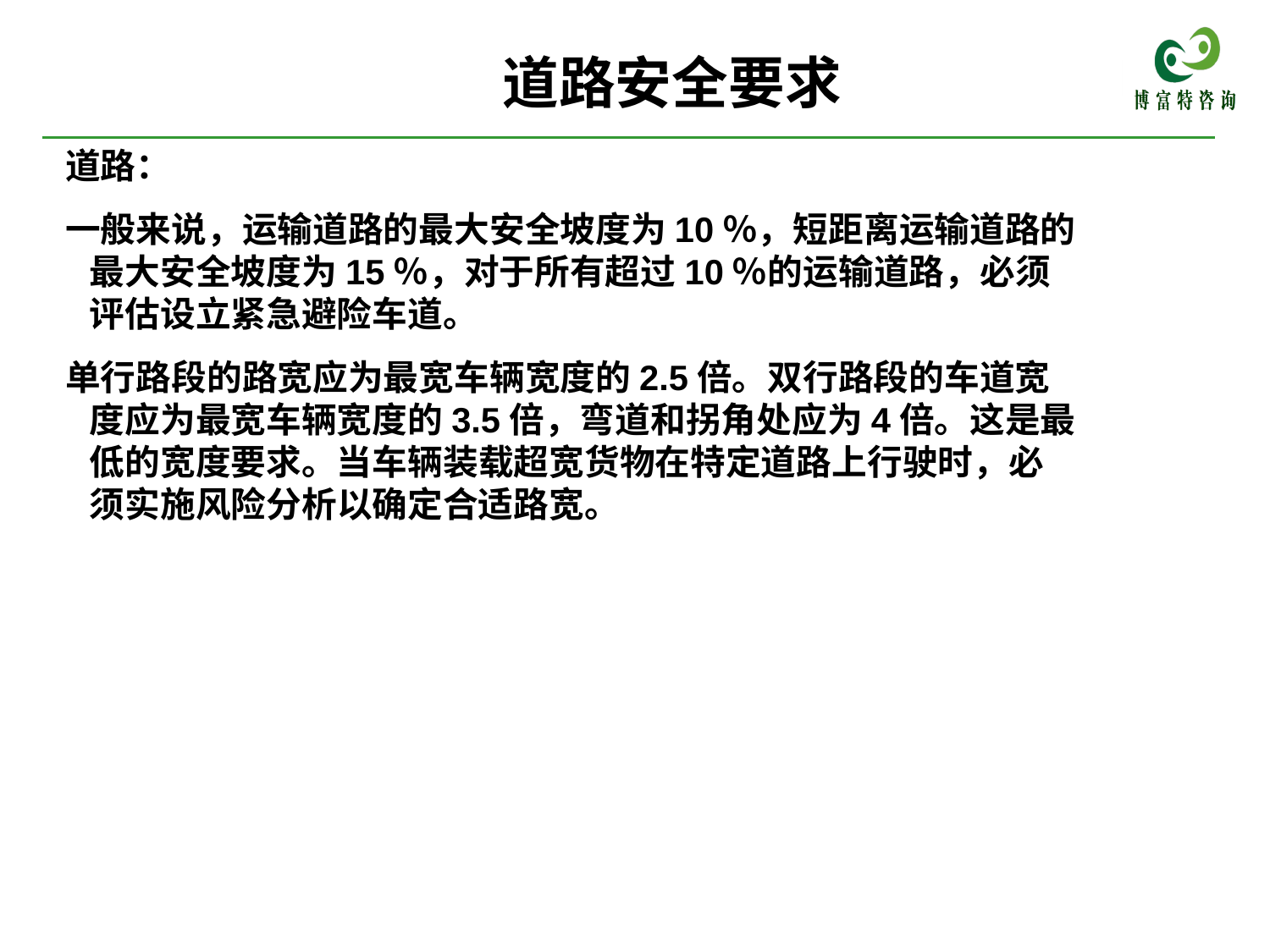

# 道路安全要求
道路：
一般来说，运输道路的最大安全坡度为10％，短距离运输道路的最大安全坡度为15％，对于所有超过10％的运输道路，必须评估设立紧急避险车道。
单行路段的路宽应为最宽车辆宽度的2.5倍。双行路段的车道宽度应为最宽车辆宽度的3.5倍，弯道和拐角处应为4倍。这是最低的宽度要求。当车辆装载超宽货物在特定道路上行驶时，必须实施风险分析以确定合适路宽。

9